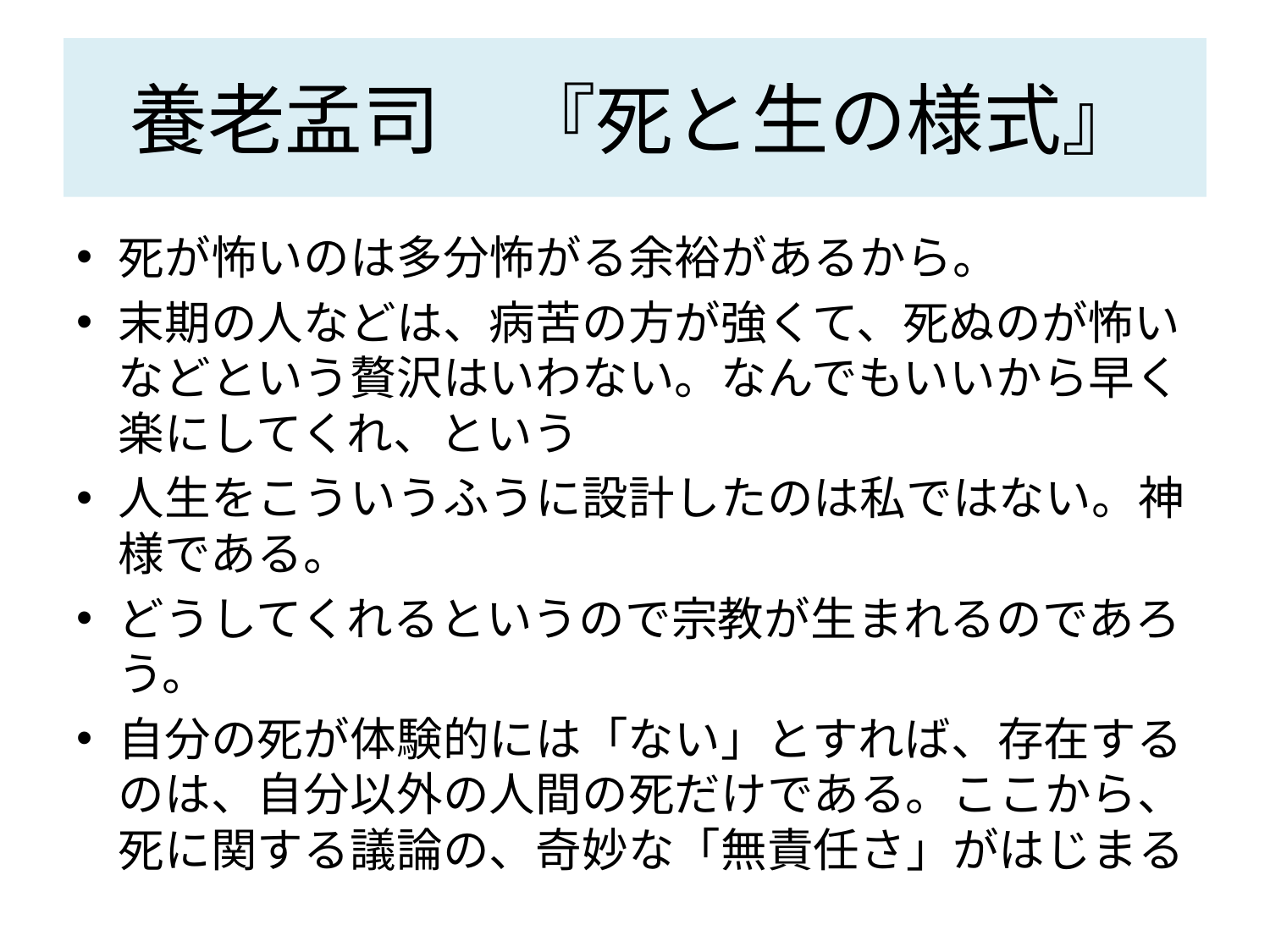

# 養老孟司　『死と生の様式』
死が怖いのは多分怖がる余裕があるから。
末期の人などは、病苦の方が強くて、死ぬのが怖いなどという贅沢はいわない。なんでもいいから早く楽にしてくれ、という
人生をこういうふうに設計したのは私ではない。神様である。
どうしてくれるというので宗教が生まれるのであろう。
自分の死が体験的には「ない」とすれば、存在するのは、自分以外の人間の死だけである。ここから、死に関する議論の、奇妙な「無責任さ」がはじまる